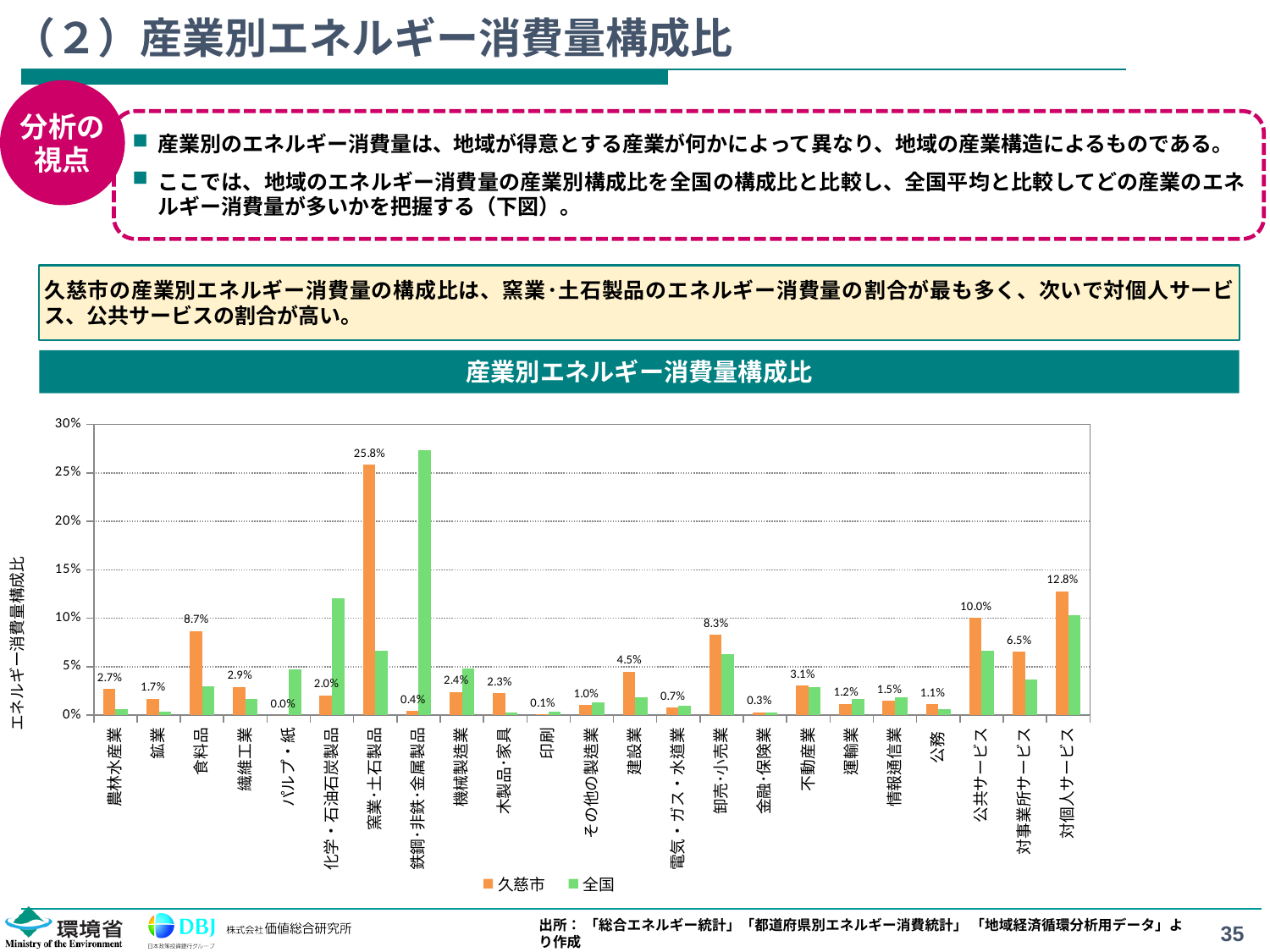

# （２）産業別エネルギー消費量構成比
分析の
視点
産業別のエネルギー消費量は、地域が得意とする産業が何かによって異なり、地域の産業構造によるものである。
ここでは、地域のエネルギー消費量の産業別構成比を全国の構成比と比較し、全国平均と比較してどの産業のエネルギー消費量が多いかを把握する（下図）。
久慈市の産業別エネルギー消費量の構成比は、窯業･土石製品のエネルギー消費量の割合が最も多く、次いで対個人サービス、公共サービスの割合が高い。
産業別エネルギー消費量構成比

### Chart

| Category | 久慈市 | 全国 |
|---|---|---|
| 農林水産業 | 0.026874108191610614 | 0.006271833472657943 |
| 鉱業 | 0.016918194606691896 | 0.003925310650474981 |
| 食料品 | 0.08685025376860048 | 0.02955204495124442 |
| 繊維工業 | 0.02913060673665653 | 0.016407969721343733 |
| パルプ・紙 | 0.0 | 0.046924272661032614 |
| 化学・石油石炭製品 | 0.020340223034822077 | 0.12062425509349681 |
| 窯業･土石製品 | 0.25830542902685577 | 0.06645555029635468 |
| 鉄鋼･非鉄･金属製品 | 0.00408463579324707 | 0.27325785357990073 |
| 機械製造業 | 0.02400730338820974 | 0.047752628826173024 |
| 木製品･家具 | 0.022754622302387718 | 0.0029899058633321165 |
| 印刷 | 0.0006643329243029763 | 0.003271006362065079 |
| その他の製造業 | 0.010280391131281041 | 0.013415073746931145 |
| 建設業 | 0.044963722814030646 | 0.018298188676933492 |
| 電気・ガス・水道業 | 0.0074869978644540045 | 0.00924701929117608 |
| 卸売･小売業 | 0.08269425377555767 | 0.06314611646519999 |
| 金融･保険業 | 0.0026930516825093647 | 0.0025457228330373785 |
| 不動産業 | 0.0306704671001464 | 0.029119611642916352 |
| 運輸業 | 0.011695888679053006 | 0.01639961821043395 |
| 情報通信業 | 0.014530782034758188 | 0.018186107754538845 |
| 公務  | 0.011146970486574183 | 0.005947220006283693 |
| 公共サービス | 0.10048176581937006 | 0.06616245335736332 |
| 対事業所サービス | 0.06535722775489815 | 0.036711893886575815 |
| 対個人サービス | 0.12806877108398246 | 0.10338834265053373 |
出所： 「総合エネルギー統計」「都道府県別エネルギー消費統計」 「地域経済循環分析用データ」より作成
35